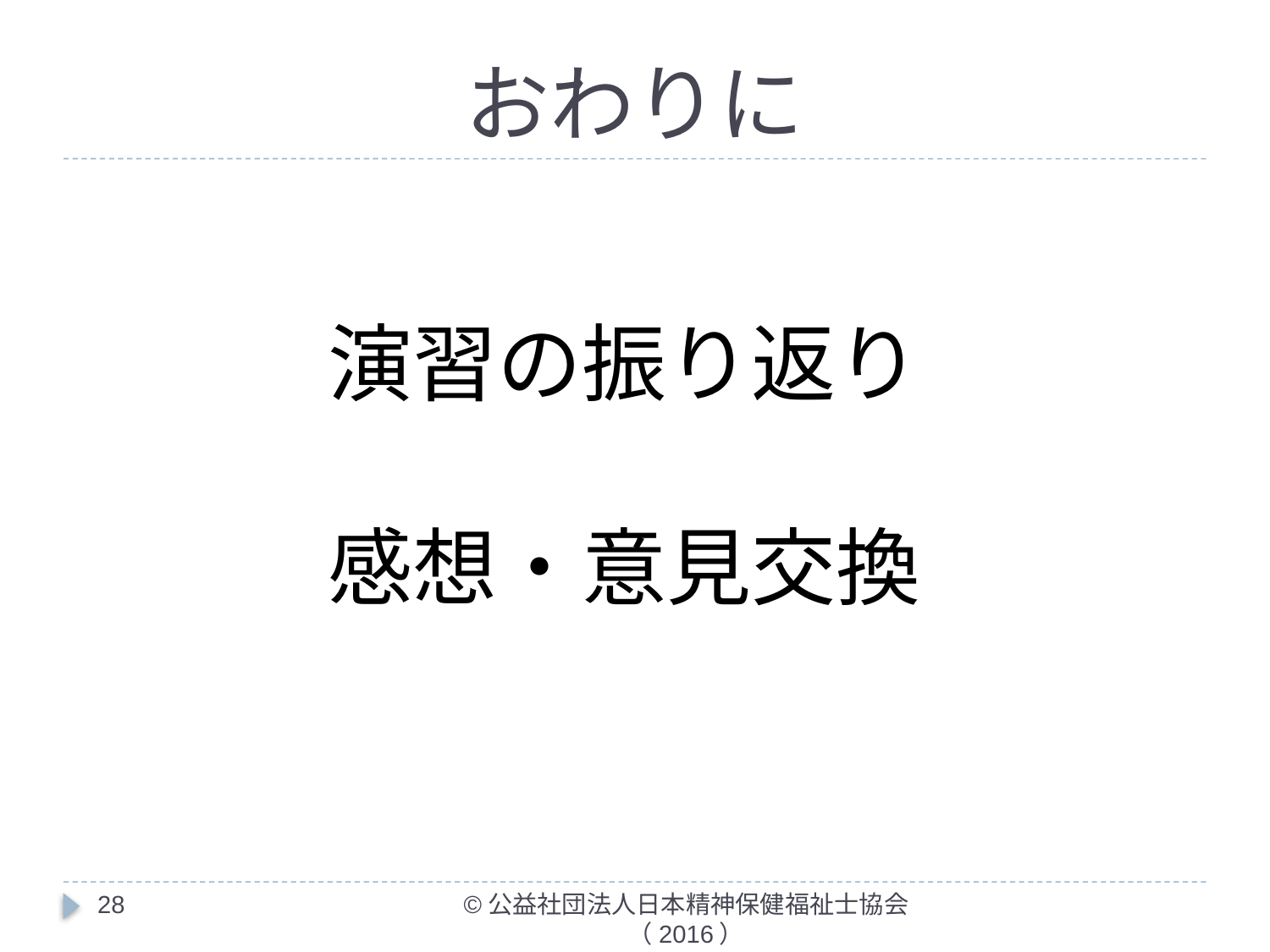

# おわりに
演習の振り返り

感想・意見交換
28
©公益社団法人日本精神保健福祉士協会（2016）